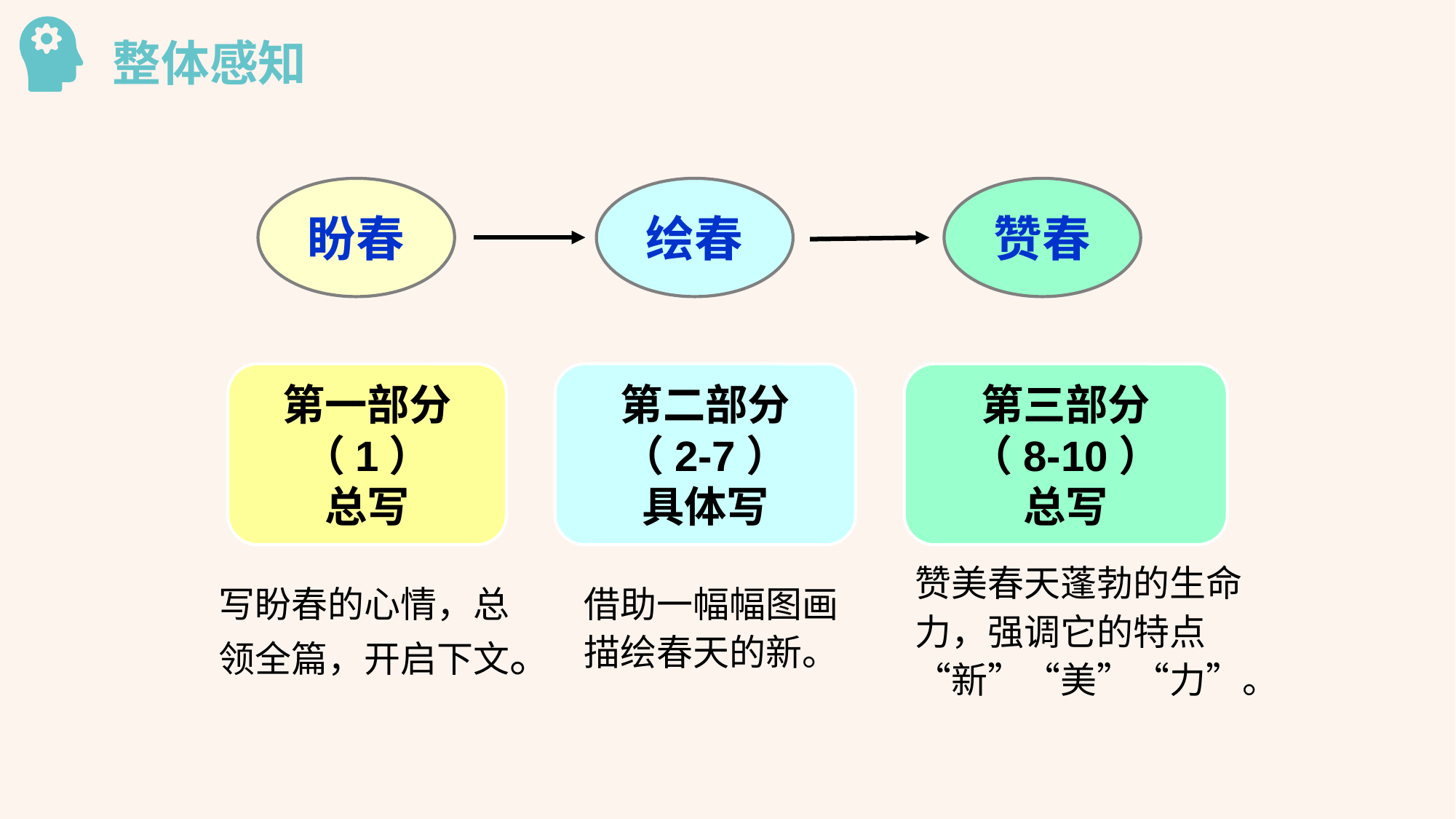

整体感知
盼春
绘春
赞春
状元成才路
状元成才路
状元成才路
状元成才路
状元成才路
状元成才路
状元成才路
第一部分
（1）
总写
第二部分
（2-7）
具体写
第三部分
（8-10）
总写
赞美春天蓬勃的生命力，强调它的特点“新”“美”“力”。
写盼春的心情，总领全篇，开启下文。
借助一幅幅图画描绘春天的新。